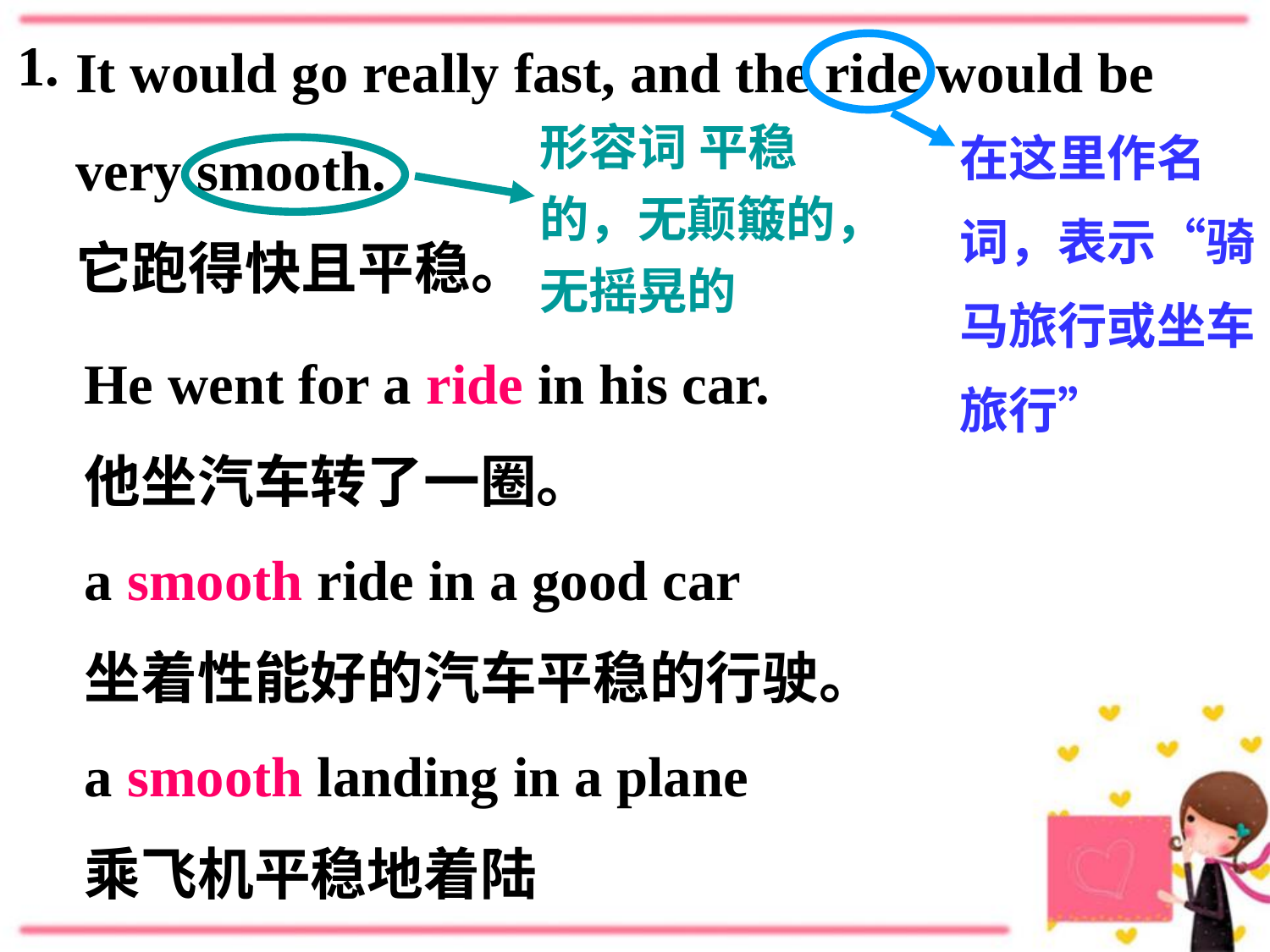

It would go really fast, and the ride would be
very smooth.
它跑得快且平稳。
1.

在这里作名
词，表示“骑
马旅行或坐车
旅行”
形容词 平稳
的，无颠簸的，
无摇晃的

He went for a ride in his car.
他坐汽车转了一圈。
a smooth ride in a good car
坐着性能好的汽车平稳的行驶。
a smooth landing in a plane
乘飞机平稳地着陆